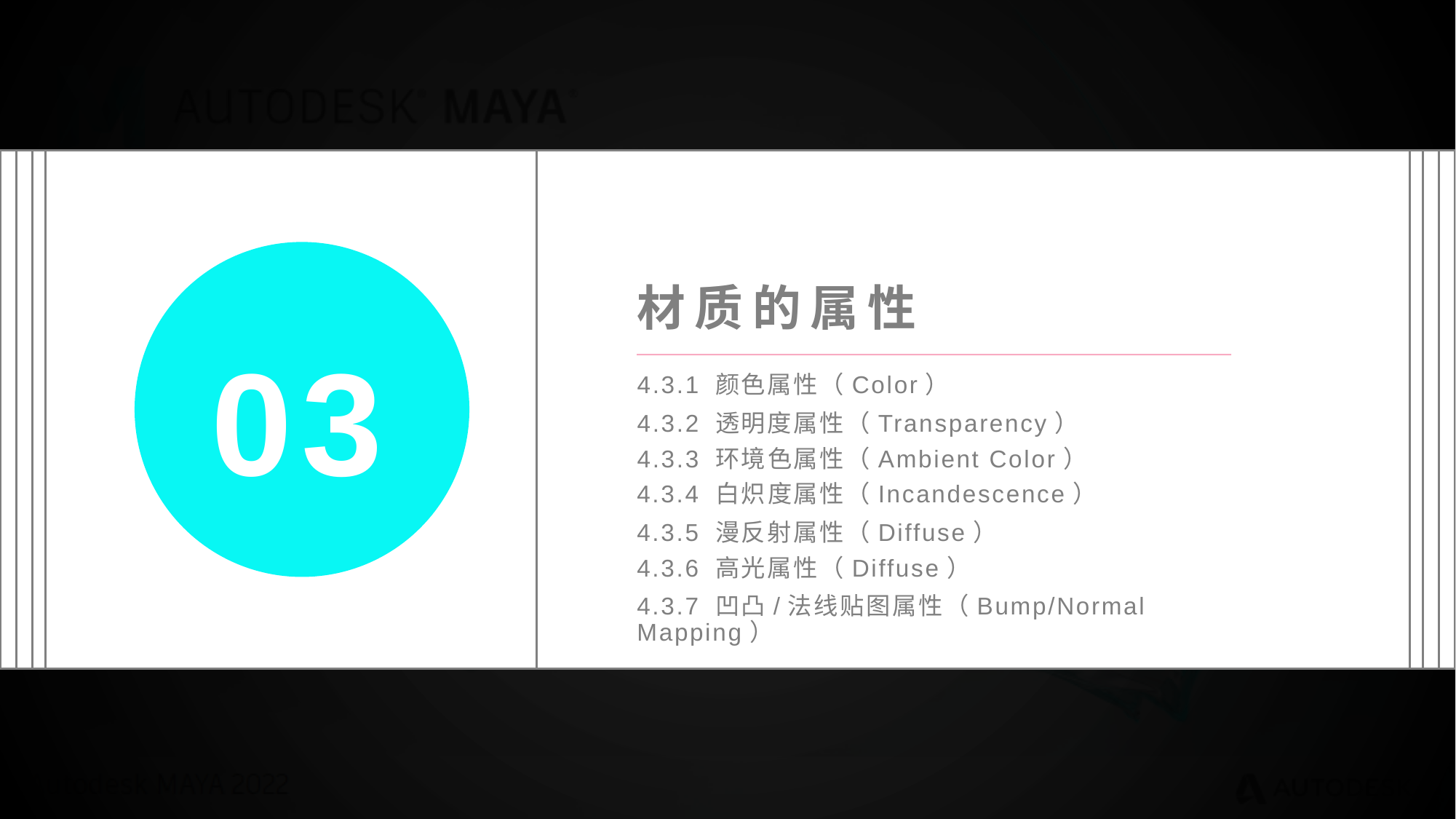

材质的属性
03
4.3.1 颜色属性（Color）
4.3.2 透明度属性（Transparency）
4.3.3 环境色属性（Ambient Color）
4.3.4 白炽度属性（Incandescence）
4.3.5 漫反射属性（Diffuse）
4.3.6 高光属性（Diffuse）
4.3.7 凹凸/法线贴图属性（Bump/Normal Mapping）